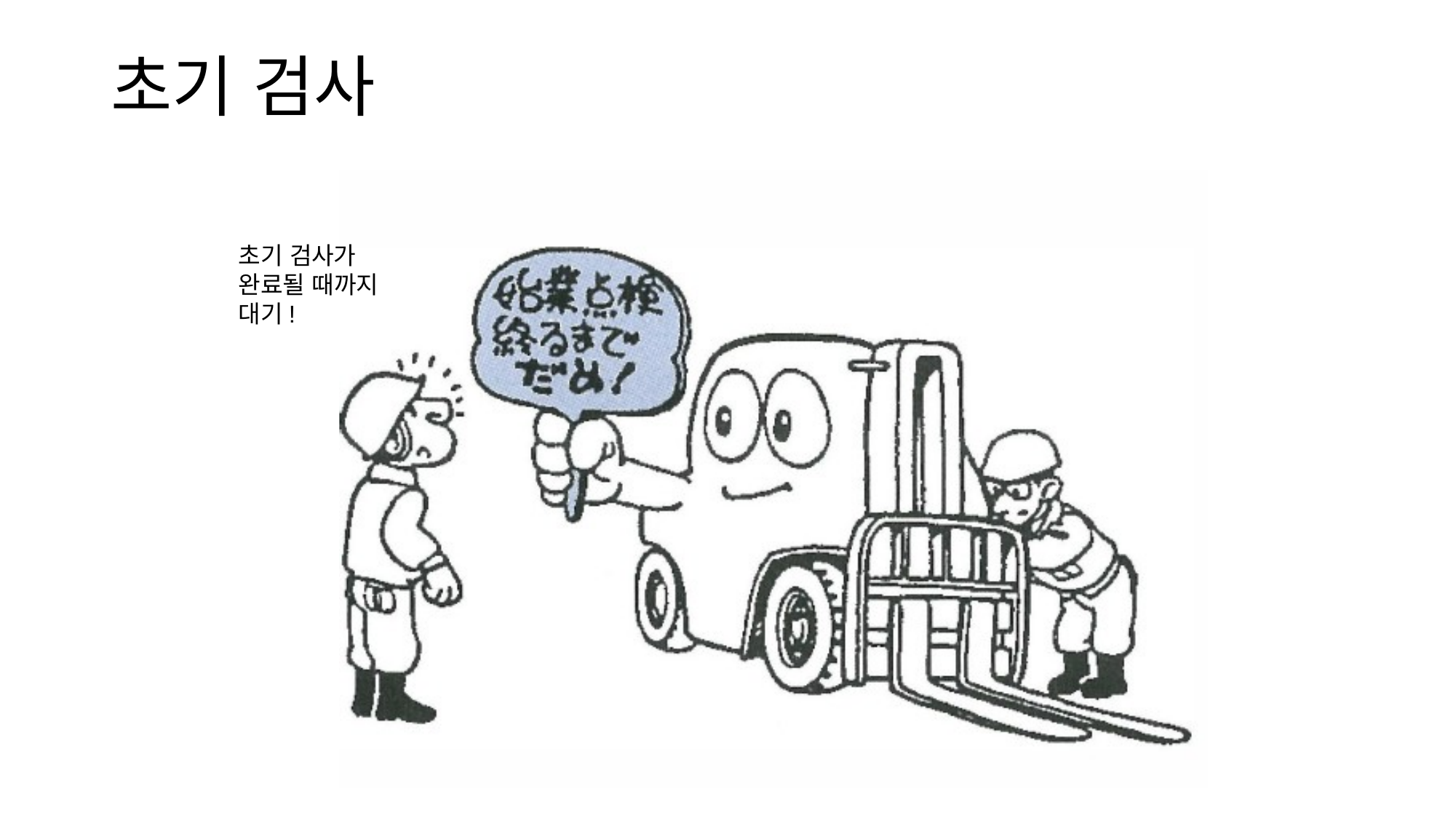

초기 검사

초기 검사가 완료될 때까지 대기!